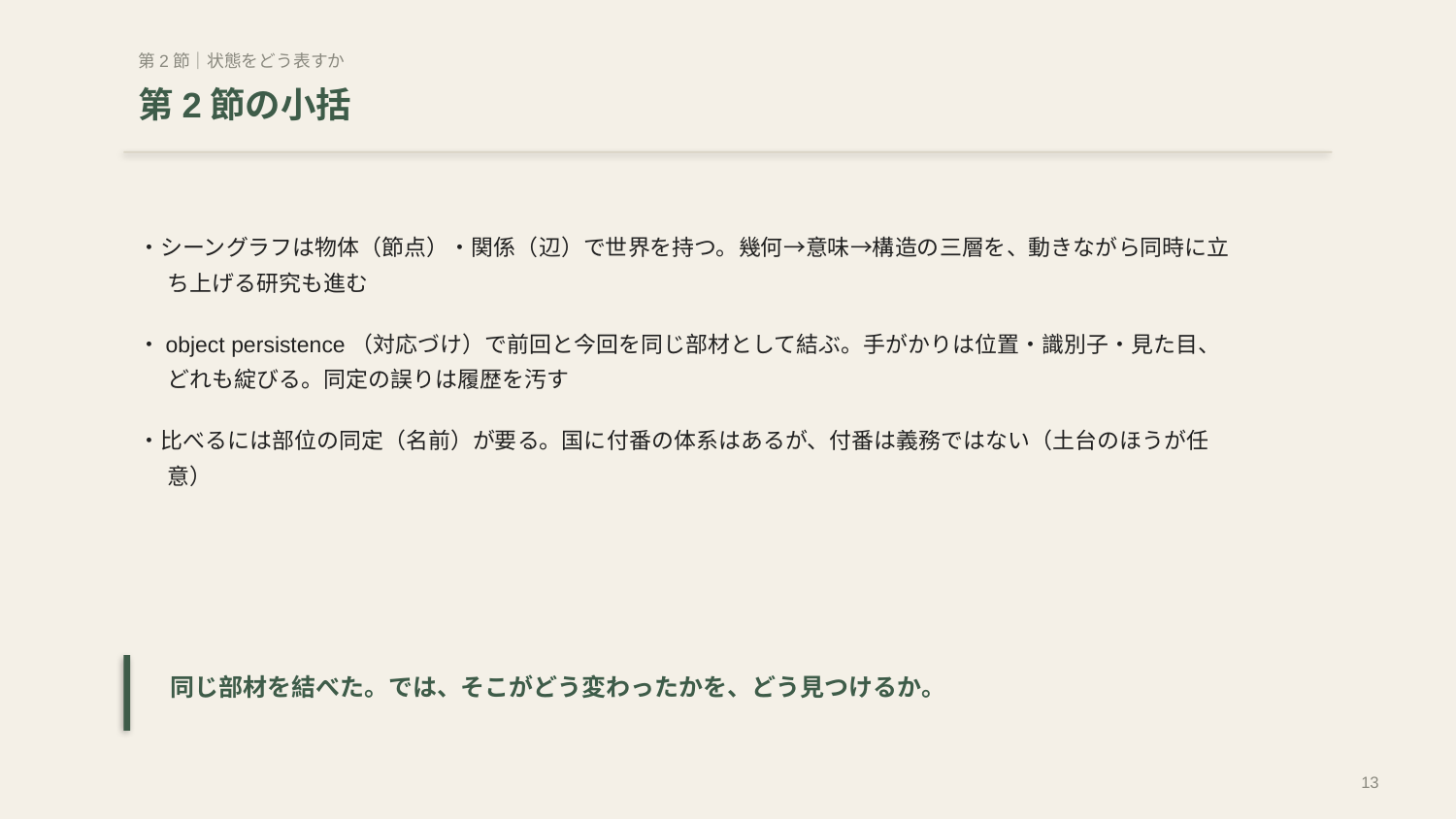

第2節｜状態をどう表すか
第2節の小括

・シーングラフは物体（節点）・関係（辺）で世界を持つ。幾何→意味→構造の三層を、動きながら同時に立ち上げる研究も進む
・object persistence（対応づけ）で前回と今回を同じ部材として結ぶ。手がかりは位置・識別子・見た目、どれも綻びる。同定の誤りは履歴を汚す
・比べるには部位の同定（名前）が要る。国に付番の体系はあるが、付番は義務ではない（土台のほうが任意）

同じ部材を結べた。では、そこがどう変わったかを、どう見つけるか。
13